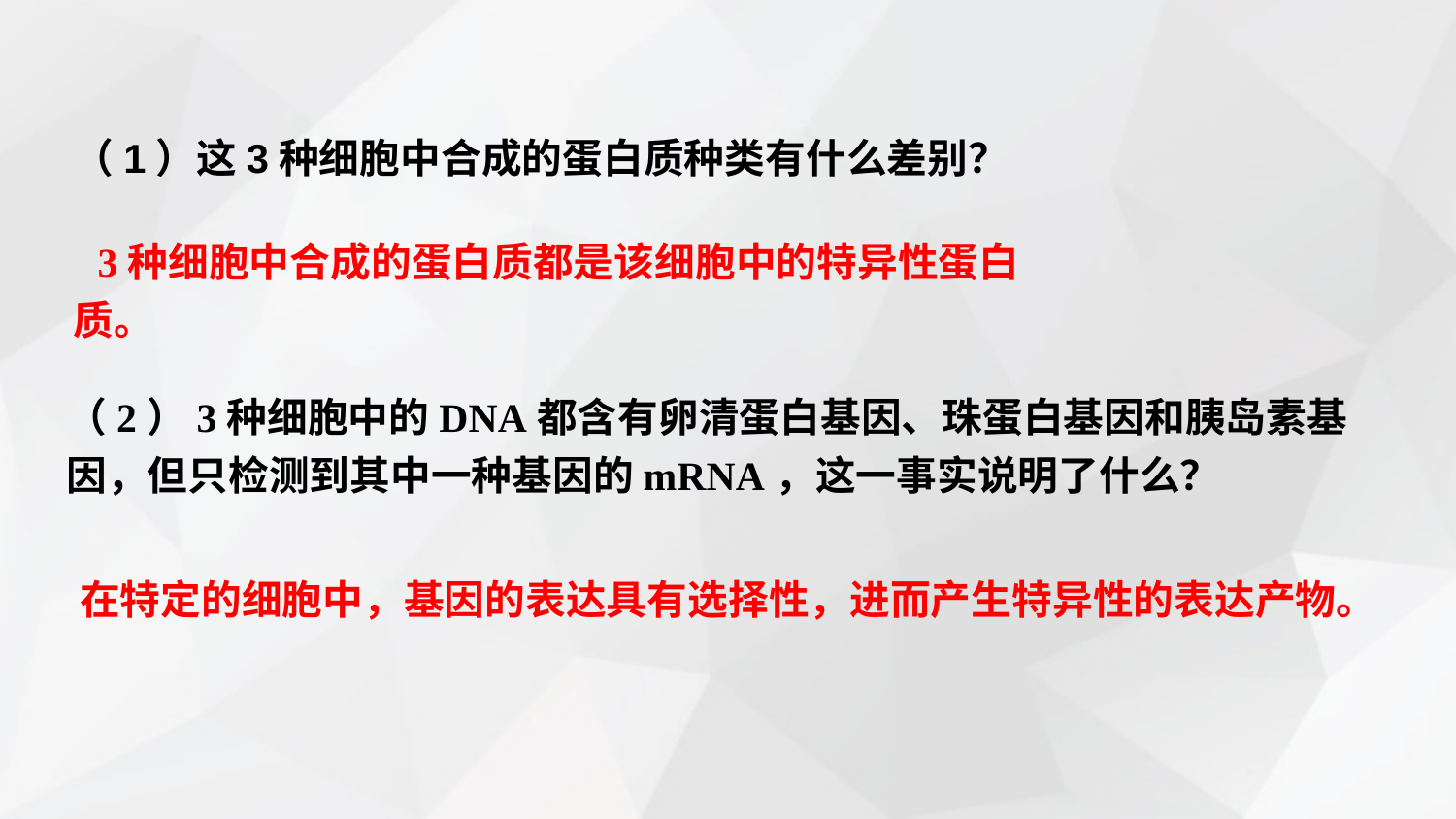

（1）这3种细胞中合成的蛋白质种类有什么差别？
 3种细胞中合成的蛋白质都是该细胞中的特异性蛋白质。

（2）3种细胞中的DNA都含有卵清蛋白基因、珠蛋白基因和胰岛素基因，但只检测到其中一种基因的mRNA，这一事实说明了什么？
  在特定的细胞中，基因的表达具有选择性，进而产生特异性的表达产物。